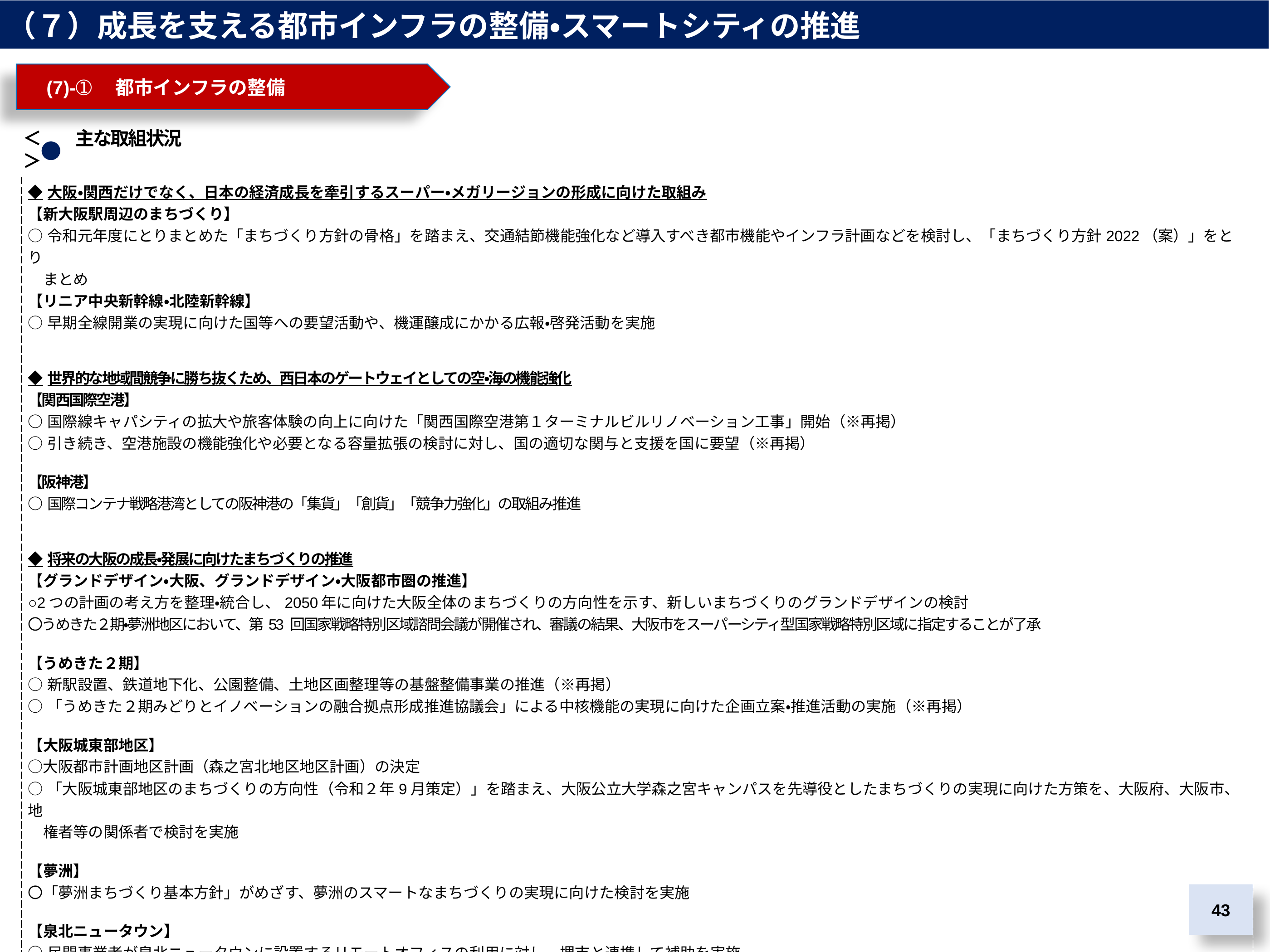

（７）成長を支える都市インフラの整備・スマートシティの推進
　(7)-➀　都市インフラの整備
＜　　主な取組状況＞

| ◆大阪・関西だけでなく、日本の経済成長を牽引するスーパー・メガリージョンの形成に向けた取組み 【新大阪駅周辺のまちづくり】 ○令和元年度にとりまとめた「まちづくり方針の骨格」を踏まえ、交通結節機能強化など導入すべき都市機能やインフラ計画などを検討し、「まちづくり方針2022（案）」をとり 　まとめ 【リニア中央新幹線・北陸新幹線】 ○早期全線開業の実現に向けた国等への要望活動や、機運醸成にかかる広報・啓発活動を実施 ◆世界的な地域間競争に勝ち抜くため、西日本のゲートウェイとしての空・海の機能強化 【関西国際空港】 ○国際線キャパシティの拡大や旅客体験の向上に向けた「関西国際空港第１ターミナルビルリノベーション工事」開始（※再掲） ○引き続き、空港施設の機能強化や必要となる容量拡張の検討に対し、国の適切な関与と支援を国に要望（※再掲） 【阪神港】 ○国際コンテナ戦略港湾としての阪神港の「集貨」「創貨」「競争力強化」の取組み推進 ◆将来の大阪の成長・発展に向けたまちづくりの推進 【グランドデザイン・大阪、グランドデザイン・大阪都市圏の推進】 ○2つの計画の考え方を整理・統合し、2050年に向けた大阪全体のまちづくりの方向性を示す、新しいまちづくりのグランドデザインの検討 〇うめきた２期・夢洲地区において、第53 回国家戦略特別区域諮問会議が開催され、審議の結果、大阪市をスーパーシティ型国家戦略特別区域に指定することが了承 【うめきた２期】 ○新駅設置、鉄道地下化、公園整備、土地区画整理等の基盤整備事業の推進（※再掲） ○「うめきた２期みどりとイノベーションの融合拠点形成推進協議会」による中核機能の実現に向けた企画立案・推進活動の実施（※再掲） 【大阪城東部地区】 ○大阪都市計画地区計画（森之宮北地区地区計画）の決定 ○「大阪城東部地区のまちづくりの方向性（令和２年9月策定）」を踏まえ、大阪公立大学森之宮キャンパスを先導役としたまちづくりの実現に向けた方策を、大阪府、大阪市、地 　権者等の関係者で検討を実施 【夢洲】 〇「夢洲まちづくり基本方針」がめざす、夢洲のスマートなまちづくりの実現に向けた検討を実施 【泉北ニュータウン】 ○民間事業者が泉北ニュータウンに設置するリモートオフィスの利用に対し、堺市と連携して補助を実施 |
| --- |
43